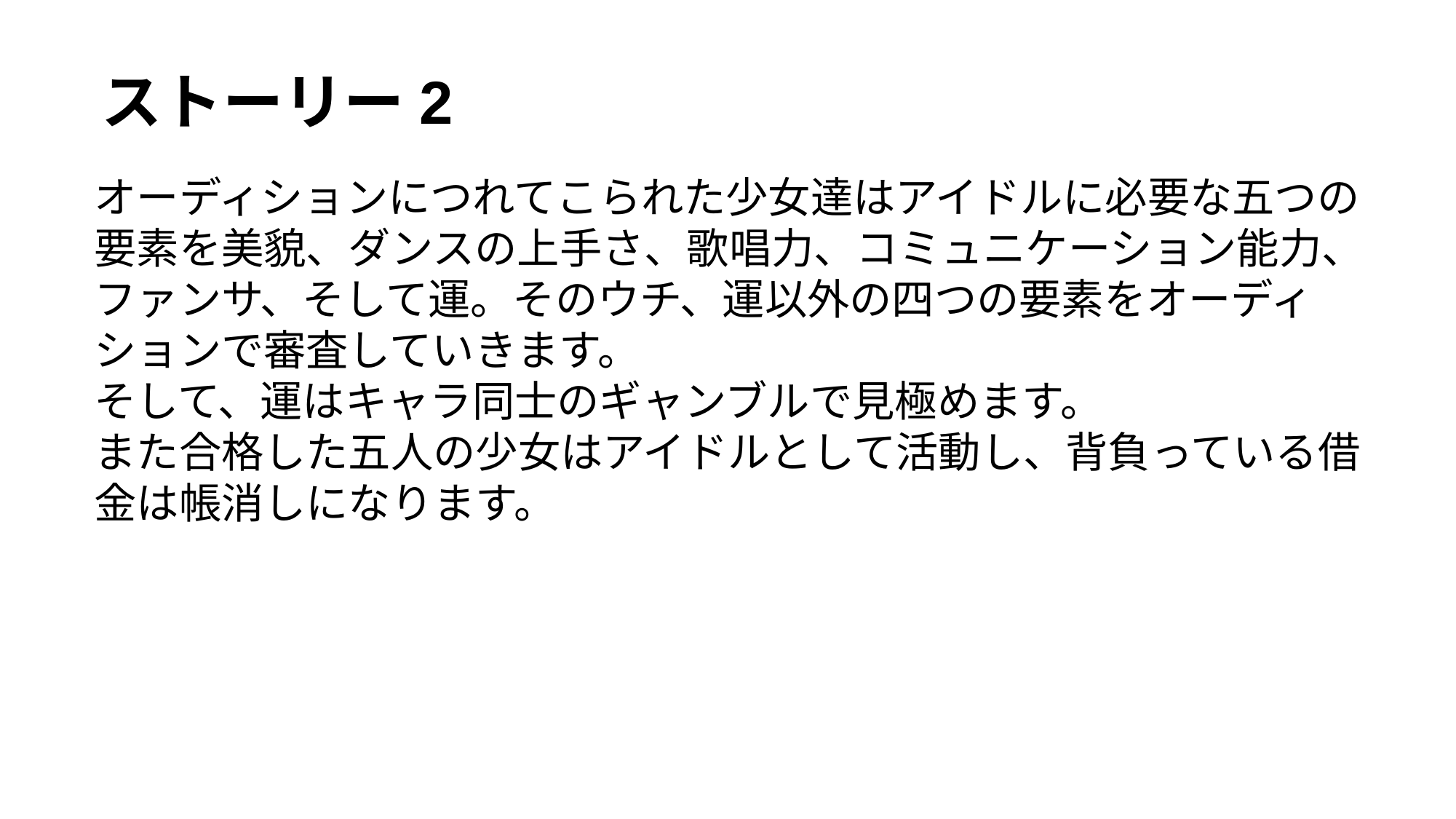

ストーリー2
オーディションにつれてこられた少女達はアイドルに必要な五つの要素を美貌、ダンスの上手さ、歌唱力、コミュニケーション能力、ファンサ、そして運。そのウチ、運以外の四つの要素をオーディションで審査していきます。
そして、運はキャラ同士のギャンブルで見極めます。
また合格した五人の少女はアイドルとして活動し、背負っている借金は帳消しになります。